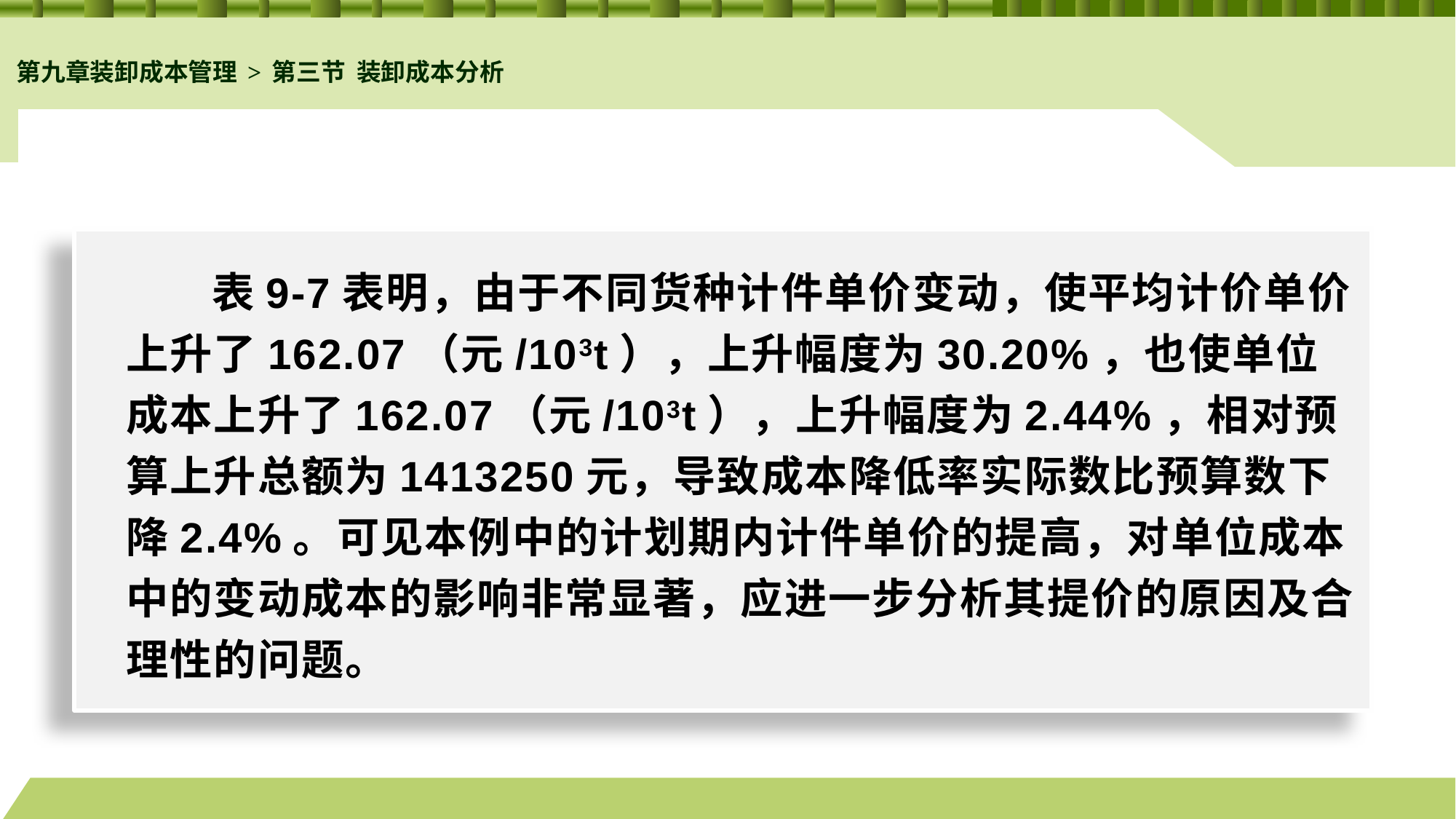

第九章装卸成本管理>第三节  装卸成本分析
#
表9-7表明，由于不同货种计件单价变动，使平均计价单价上升了162.07（元/103t），上升幅度为30.20%，也使单位成本上升了162.07（元/103t），上升幅度为2.44%，相对预算上升总额为1413250元，导致成本降低率实际数比预算数下降2.4%。可见本例中的计划期内计件单价的提高，对单位成本中的变动成本的影响非常显著，应进一步分析其提价的原因及合理性的问题。